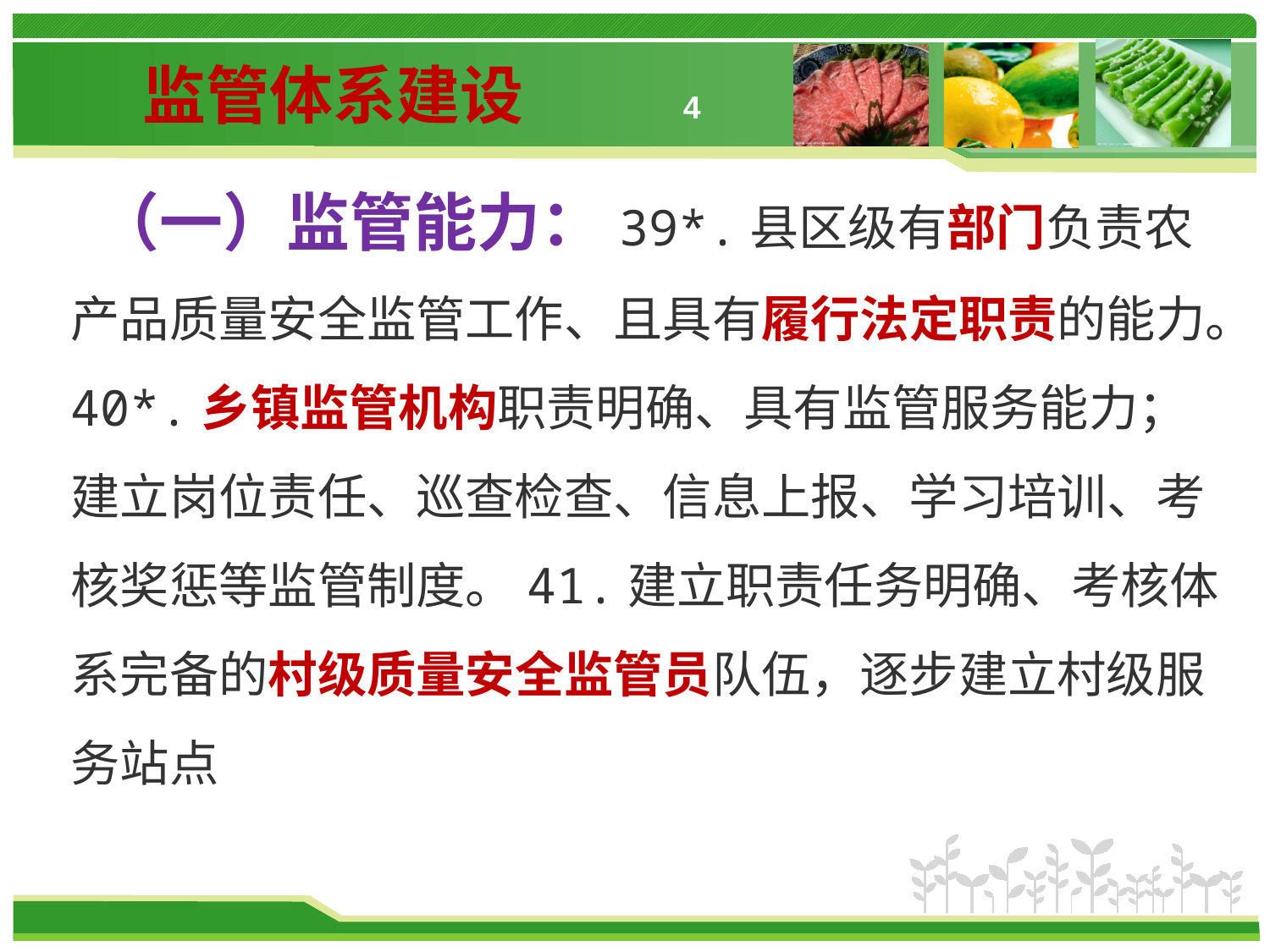

# 监管体系建设          4
    （一）监管能力：39*.县区级有部门负责农产品质量安全监管工作、且具有履行法定职责的能力。40*.乡镇监管机构职责明确、具有监管服务能力；建立岗位责任、巡查检查、信息上报、学习培训、考核奖惩等监管制度。41.建立职责任务明确、考核体系完备的村级质量安全监管员队伍，逐步建立村级服务站点